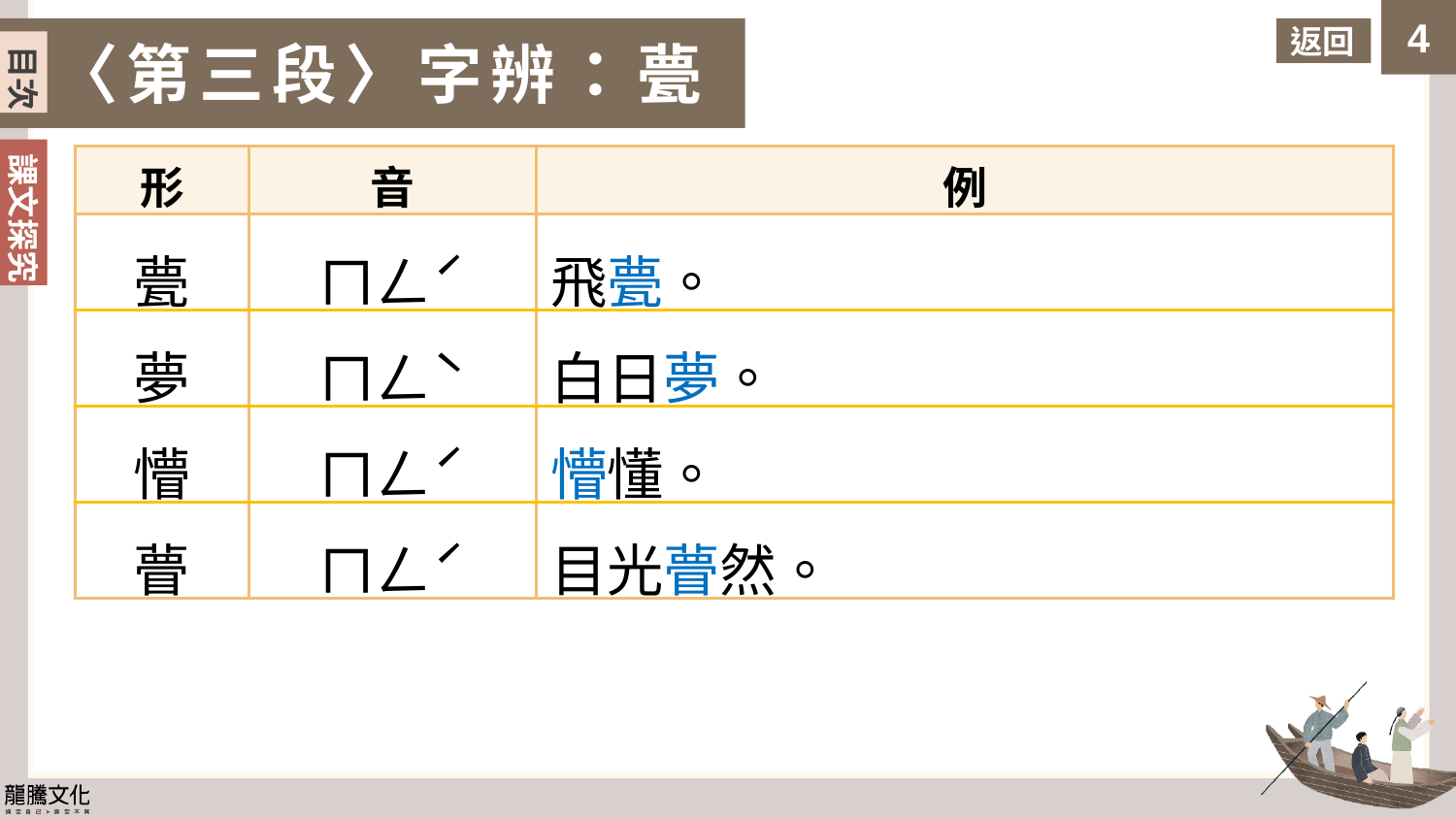

返回
〈第三段〉字辨：甍
目次
| 形 | 音 | 例 |
| --- | --- | --- |
| 甍 | ㄇㄥˊ | 飛甍。 |
| 夢 | ㄇㄥˋ | 白日夢。 |
| 懵 | ㄇㄥˊ | 懵懂。 |
| 瞢 | ㄇㄥˊ | 目光瞢然。 |